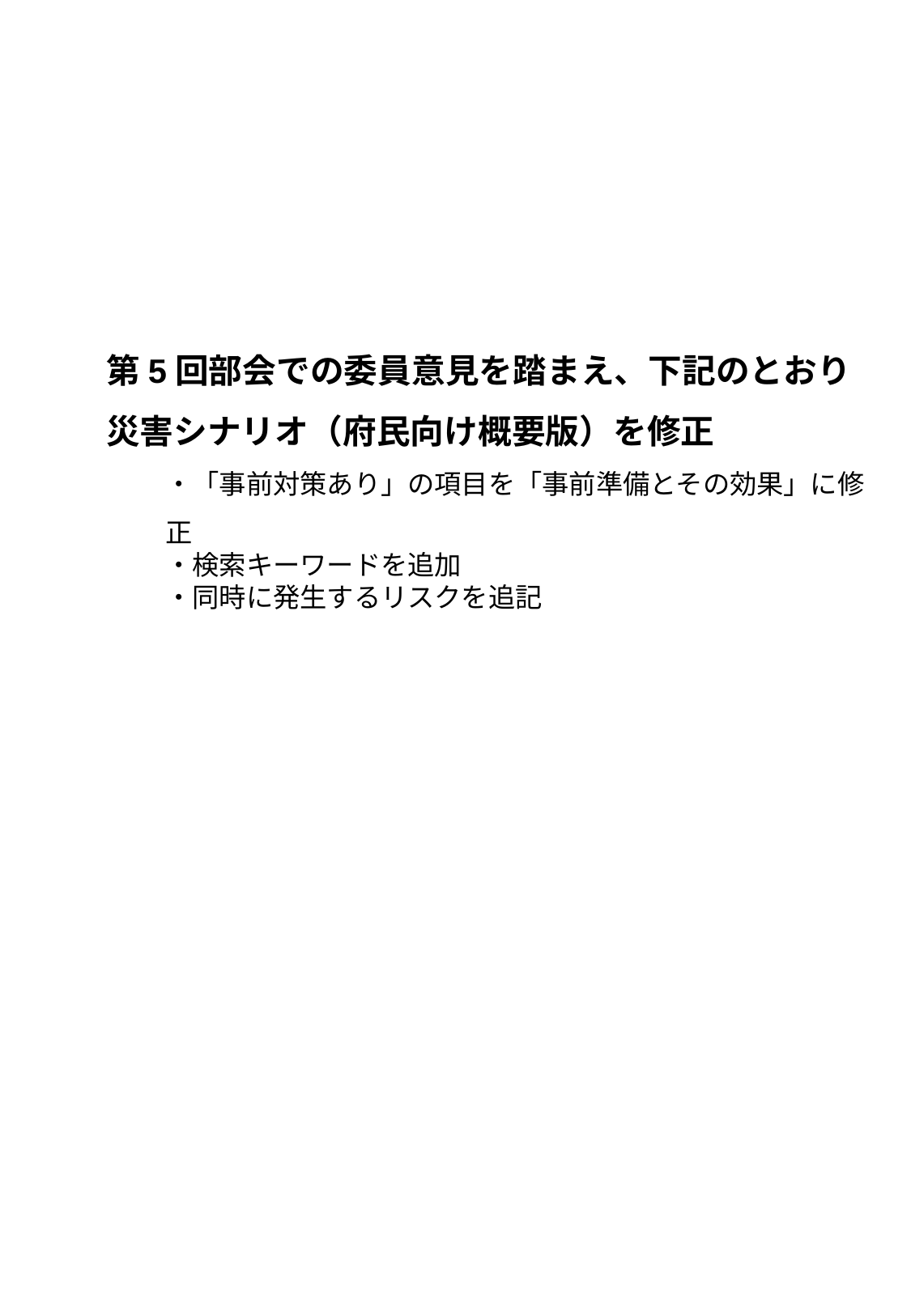

第5回部会での委員意見を踏まえ、下記のとおり災害シナリオ（府民向け概要版）を修正
	・「事前対策あり」の項目を「事前準備とその効果」に修正
	・検索キーワードを追加
	・同時に発生するリスクを追記